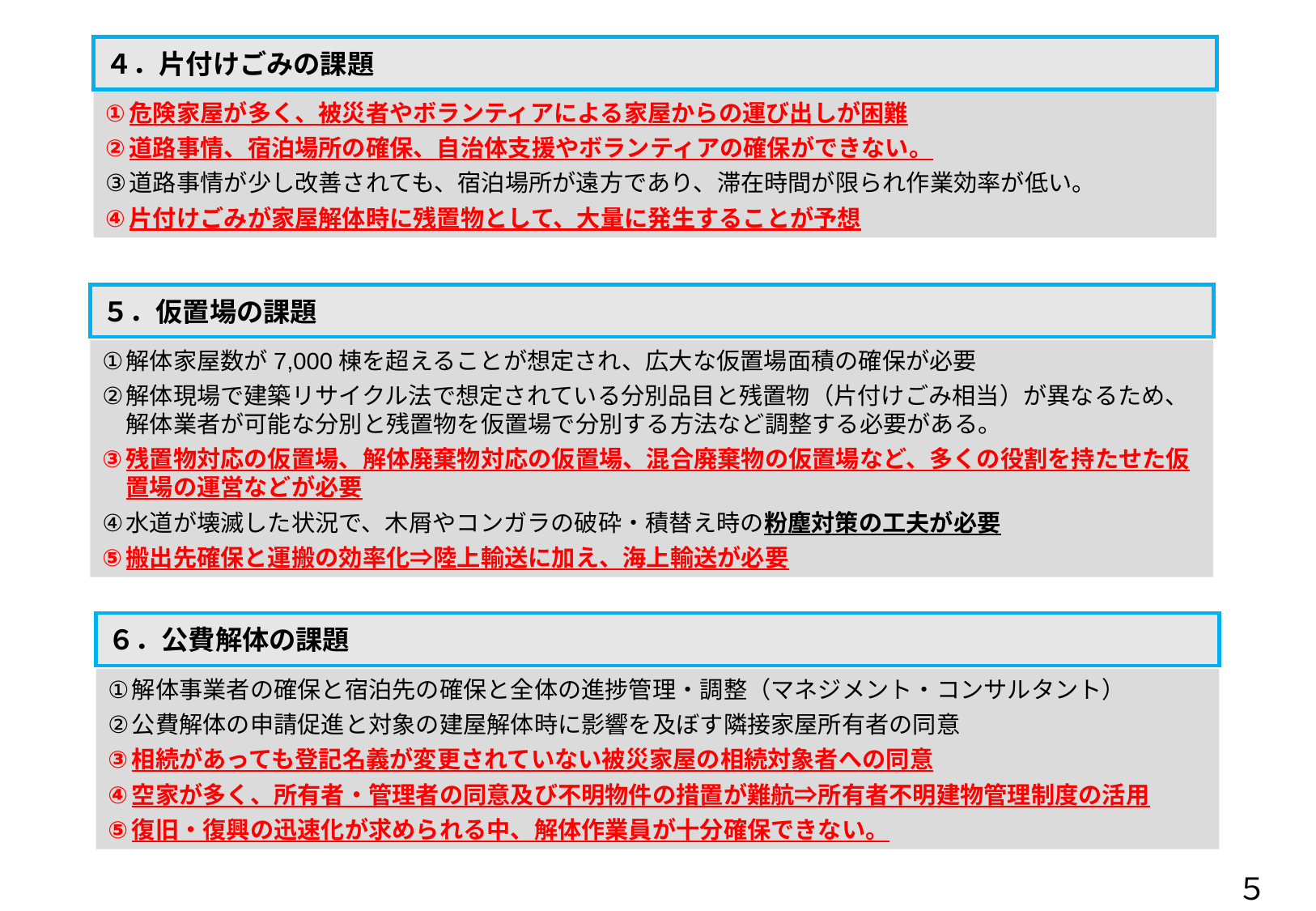

４．片付けごみの課題
危険家屋が多く、被災者やボランティアによる家屋からの運び出しが困難
道路事情、宿泊場所の確保、自治体支援やボランティアの確保ができない。
道路事情が少し改善されても、宿泊場所が遠方であり、滞在時間が限られ作業効率が低い。
片付けごみが家屋解体時に残置物として、大量に発生することが予想
５．仮置場の課題
解体家屋数が7,000棟を超えることが想定され、広大な仮置場面積の確保が必要
解体現場で建築リサイクル法で想定されている分別品目と残置物（片付けごみ相当）が異なるため、解体業者が可能な分別と残置物を仮置場で分別する方法など調整する必要がある。
残置物対応の仮置場、解体廃棄物対応の仮置場、混合廃棄物の仮置場など、多くの役割を持たせた仮置場の運営などが必要
水道が壊滅した状況で、木屑やコンガラの破砕・積替え時の粉塵対策の工夫が必要
搬出先確保と運搬の効率化⇒陸上輸送に加え、海上輸送が必要
６．公費解体の課題
解体事業者の確保と宿泊先の確保と全体の進捗管理・調整（マネジメント・コンサルタント）
公費解体の申請促進と対象の建屋解体時に影響を及ぼす隣接家屋所有者の同意
相続があっても登記名義が変更されていない被災家屋の相続対象者への同意
空家が多く、所有者・管理者の同意及び不明物件の措置が難航⇒所有者不明建物管理制度の活用
復旧・復興の迅速化が求められる中、解体作業員が十分確保できない。
５